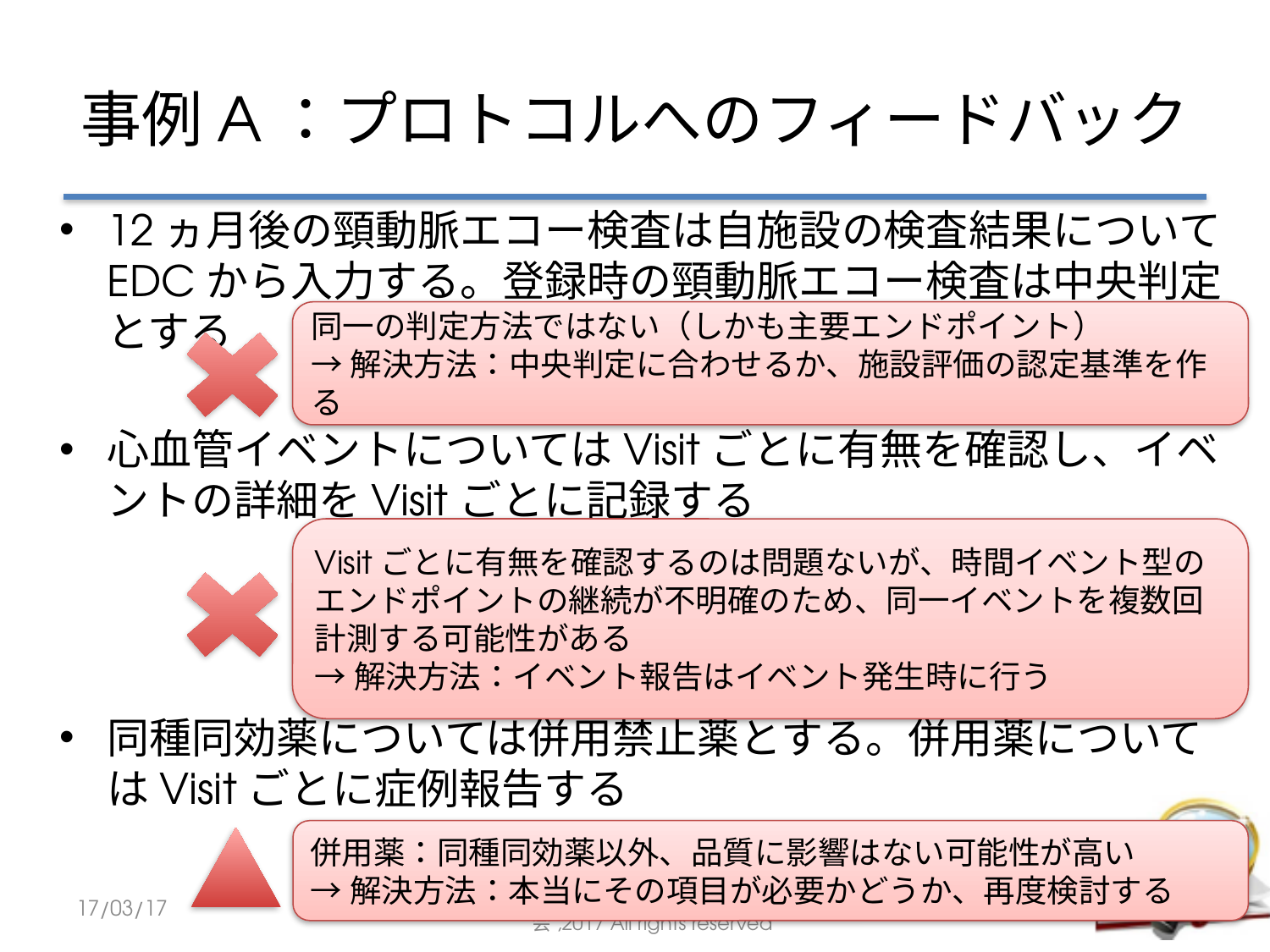

# 事例A：プロトコルへのフィードバック
12ヵ月後の頸動脈エコー検査は自施設の検査結果についてEDCから入力する。登録時の頸動脈エコー検査は中央判定とする

心血管イベントについてはVisitごとに有無を確認し、イベントの詳細をVisitごとに記録する

同種同効薬については併用禁止薬とする。併用薬についてはVisitごとに症例報告する
同一の判定方法ではない（しかも主要エンドポイント）
→解決方法：中央判定に合わせるか、施設評価の認定基準を作る

Visitごとに有無を確認するのは問題ないが、時間イベント型のエンドポイントの継続が不明確のため、同一イベントを複数回計測する可能性がある
→解決方法：イベント報告はイベント発生時に行う

併用薬：同種同効薬以外、品質に影響はない可能性が高い
→解決方法：本当にその項目が必要かどうか、再度検討する

17/03/17
copyright 臨床研究教育WG＆日本医師会,2017 All rights reserved
46